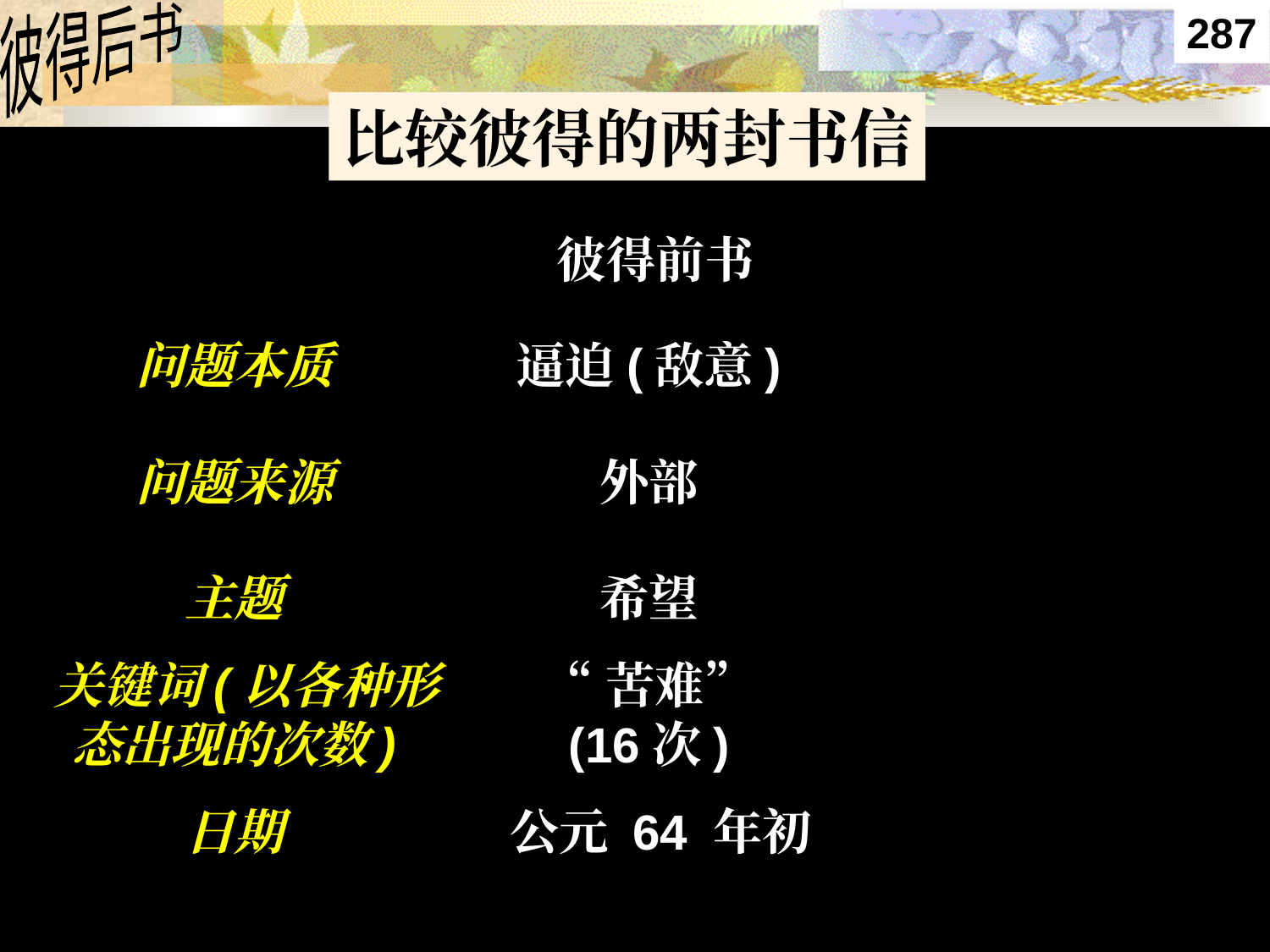

Contrast between 2 Letters
彼得后书
287
比较彼得的两封书信

彼得前书

问题本质
逼迫(敌意)
问题来源
外部
主题
希望
 关键词(以各种形态出现的次数)
 “苦难”
(16次)
日期
 公元 64 年初